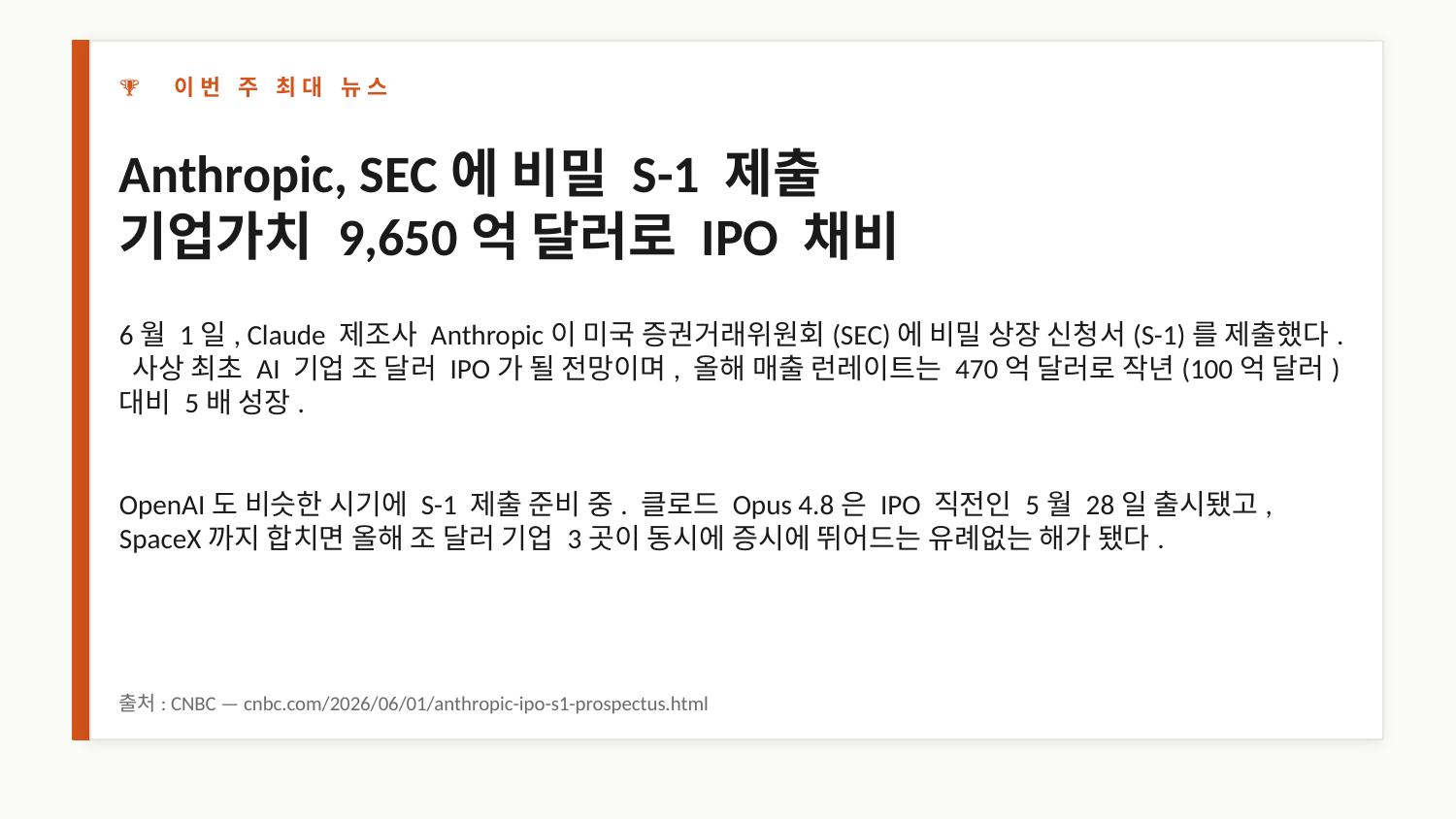

🏆  이번 주 최대 뉴스
Anthropic, SEC에 비밀 S-1 제출
기업가치 9,650억 달러로 IPO 채비
6월 1일, Claude 제조사 Anthropic이 미국 증권거래위원회(SEC)에 비밀 상장 신청서(S-1)를 제출했다. 사상 최초 AI 기업 조 달러 IPO가 될 전망이며, 올해 매출 런레이트는 470억 달러로 작년(100억 달러) 대비 5배 성장.
OpenAI도 비슷한 시기에 S-1 제출 준비 중. 클로드 Opus 4.8은 IPO 직전인 5월 28일 출시됐고, SpaceX까지 합치면 올해 조 달러 기업 3곳이 동시에 증시에 뛰어드는 유례없는 해가 됐다.
출처: CNBC — cnbc.com/2026/06/01/anthropic-ipo-s1-prospectus.html